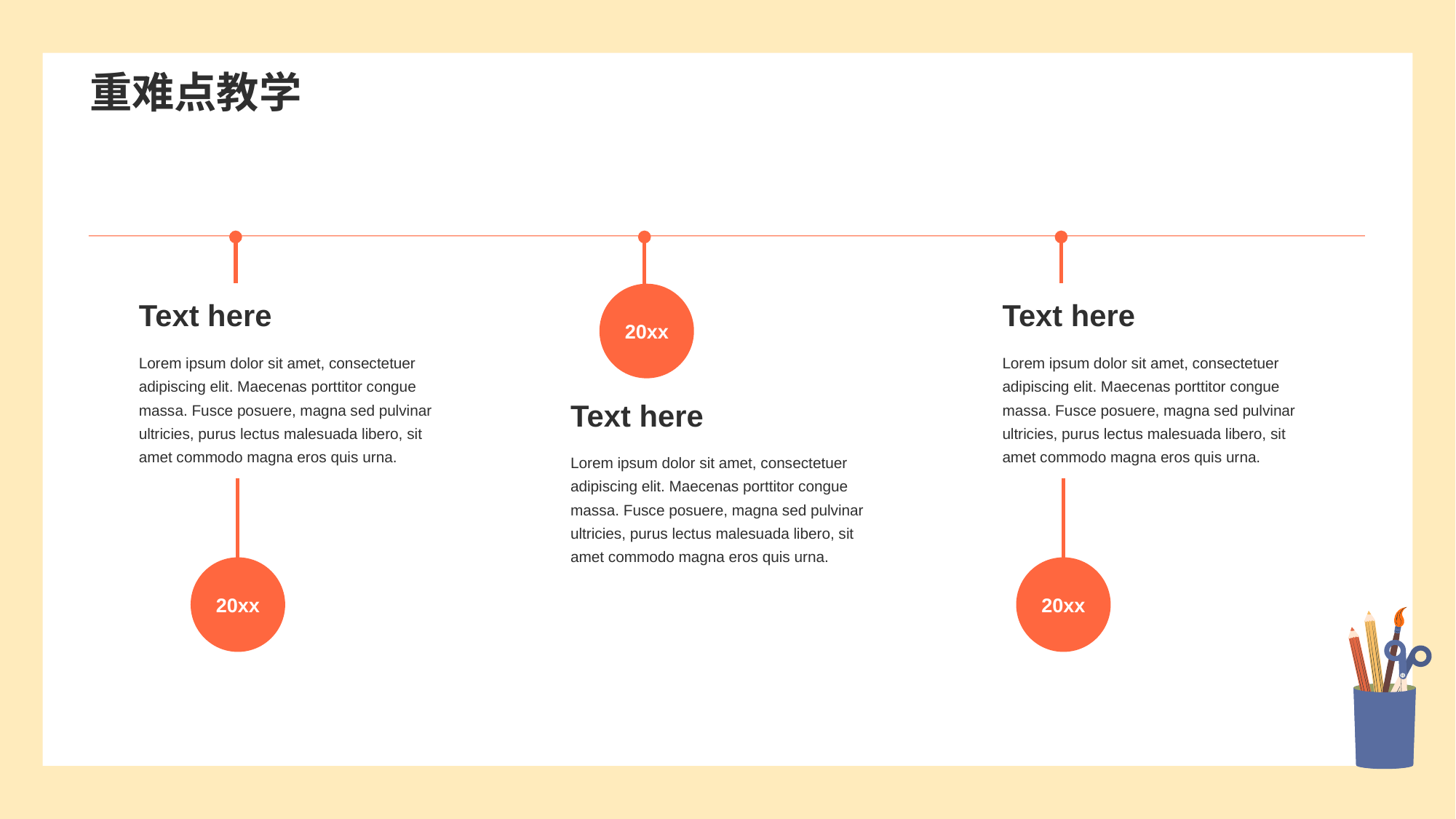

# 重难点教学

Text here
Lorem ipsum dolor sit amet, consectetuer adipiscing elit. Maecenas porttitor congue massa. Fusce posuere, magna sed pulvinar ultricies, purus lectus malesuada libero, sit amet commodo magna eros quis urna.
20xx

20xx
Text here
Lorem ipsum dolor sit amet, consectetuer adipiscing elit. Maecenas porttitor congue massa. Fusce posuere, magna sed pulvinar ultricies, purus lectus malesuada libero, sit amet commodo magna eros quis urna.

Text here
Lorem ipsum dolor sit amet, consectetuer adipiscing elit. Maecenas porttitor congue massa. Fusce posuere, magna sed pulvinar ultricies, purus lectus malesuada libero, sit amet commodo magna eros quis urna.
20xx